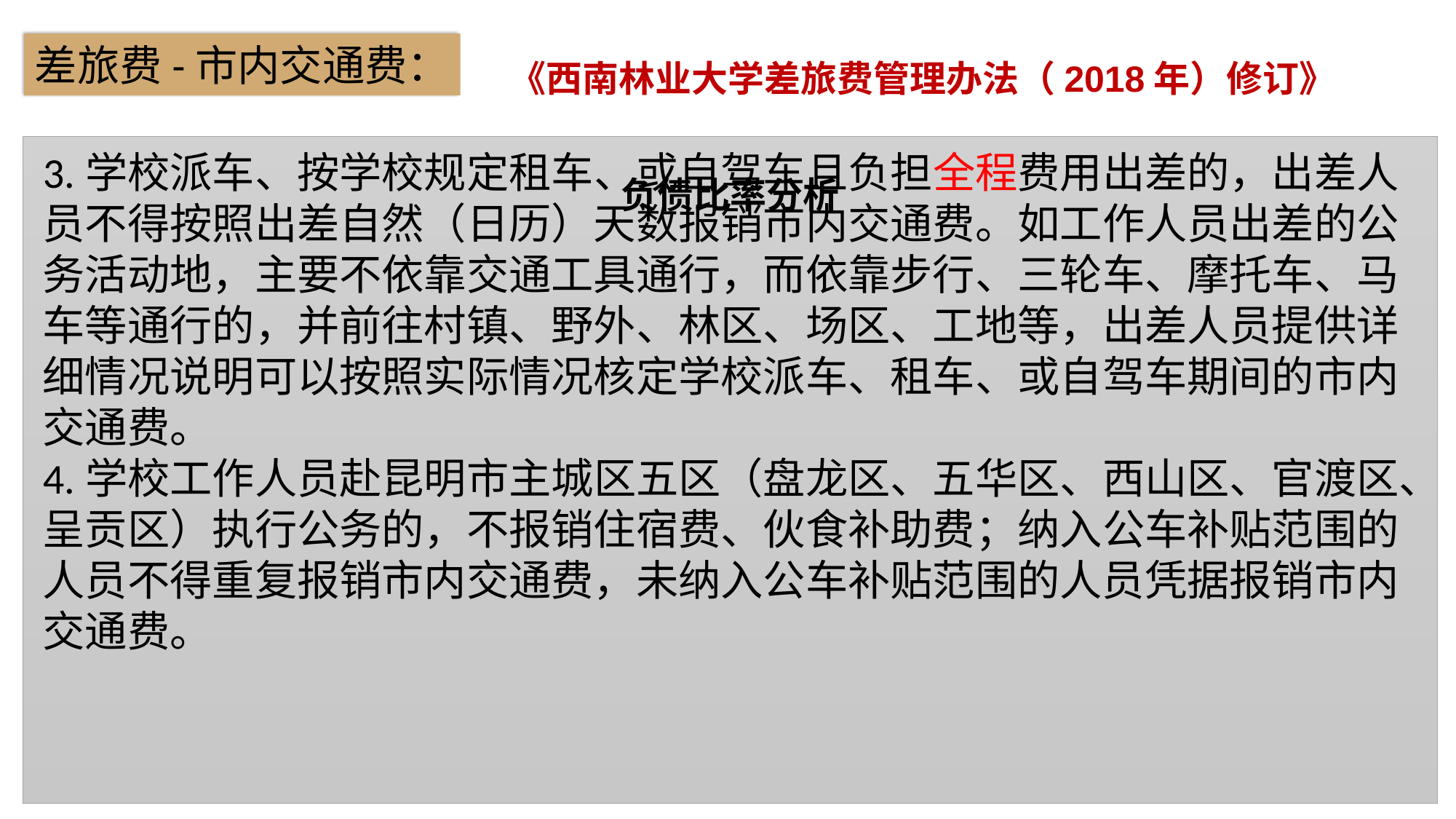

差旅费-市内交通费：
《西南林业大学差旅费管理办法（2018年）修订》

### Chart: 负债比率分析

| Category |
|---|
3.学校派车、按学校规定租车、或自驾车且负担全程费用出差的，出差人员不得按照出差自然（日历）天数报销市内交通费。如工作人员出差的公务活动地，主要不依靠交通工具通行，而依靠步行、三轮车、摩托车、马车等通行的，并前往村镇、野外、林区、场区、工地等，出差人员提供详细情况说明可以按照实际情况核定学校派车、租车、或自驾车期间的市内交通费。
4.学校工作人员赴昆明市主城区五区（盘龙区、五华区、西山区、官渡区、呈贡区）执行公务的，不报销住宿费、伙食补助费；纳入公车补贴范围的人员不得重复报销市内交通费，未纳入公车补贴范围的人员凭据报销市内交通费。